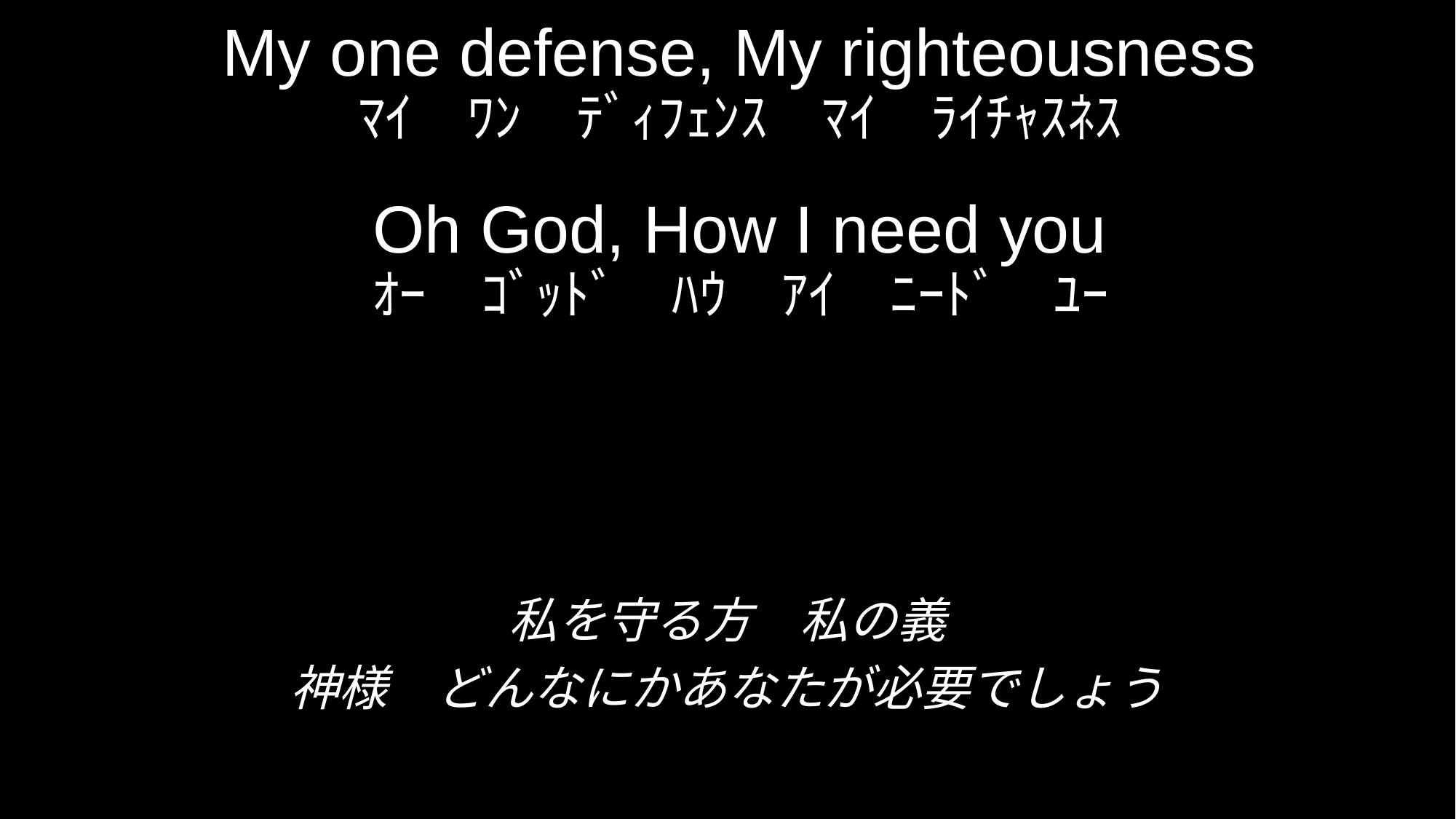

# My one defense, My righteousness ﾏｲ　ﾜﾝ　ﾃﾞｨﾌｪﾝｽ　ﾏｲ　ﾗｲﾁｬｽﾈｽ Oh God, How I need you ｵｰ　ｺﾞｯﾄﾞ　ﾊｳ　ｱｲ　ﾆｰﾄﾞ　ﾕｰ
私を守る方　私の義
神様　どんなにかあなたが必要でしょう